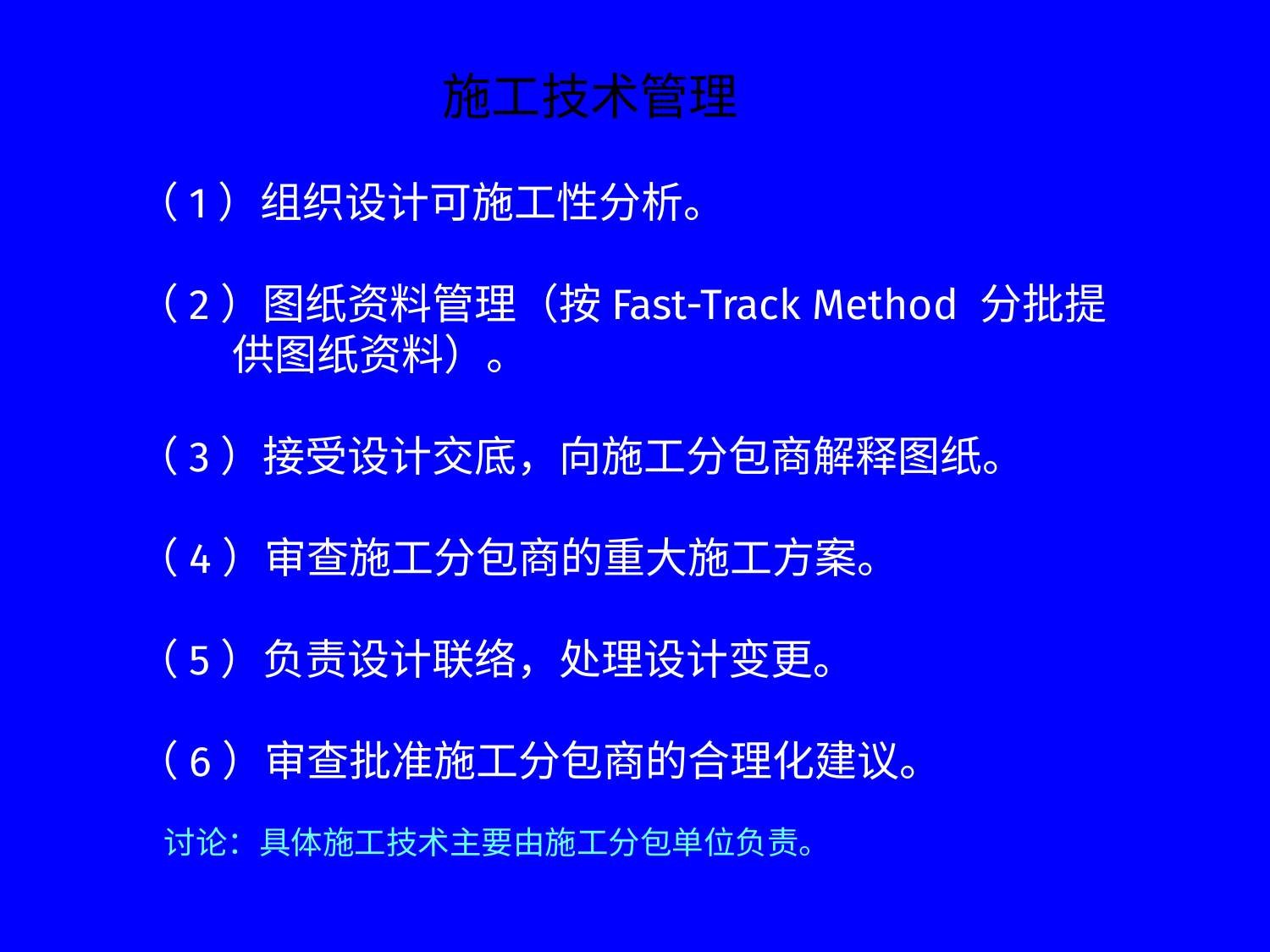

施工技术管理

            （1）组织设计可施工性分析。

            （2）图纸资料管理（按Fast-Track Method 分批提
                      供图纸资料）。

            （3）接受设计交底，向施工分包商解释图纸。

            （4）审查施工分包商的重大施工方案。

            （5）负责设计联络，处理设计变更。

            （6）审查批准施工分包商的合理化建议。

                    讨论：具体施工技术主要由施工分包单位负责。